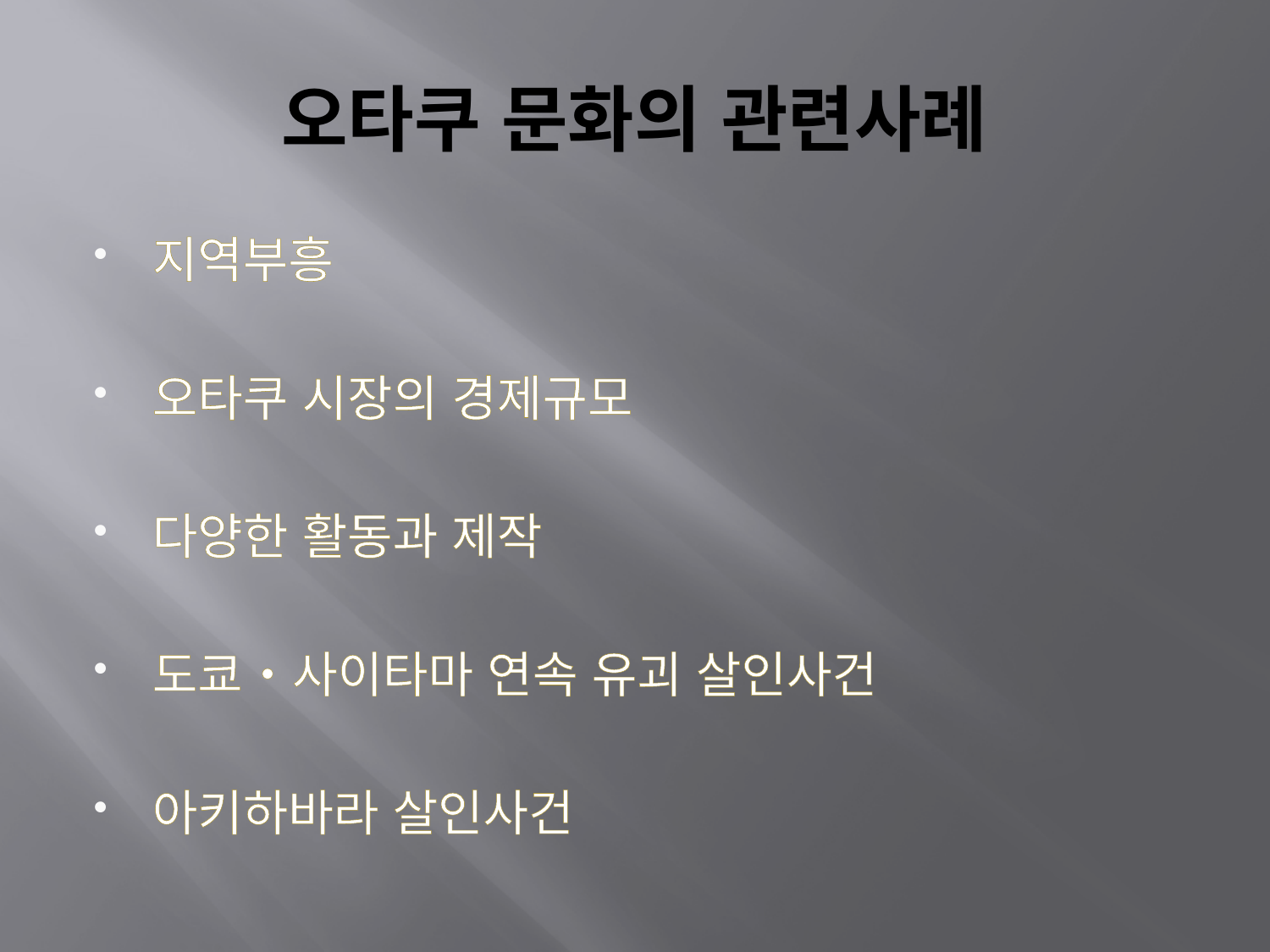

# 오타쿠 문화의 관련사례
지역부흥

오타쿠 시장의 경제규모

다양한 활동과 제작

도쿄・사이타마 연속 유괴 살인사건

아키하바라 살인사건